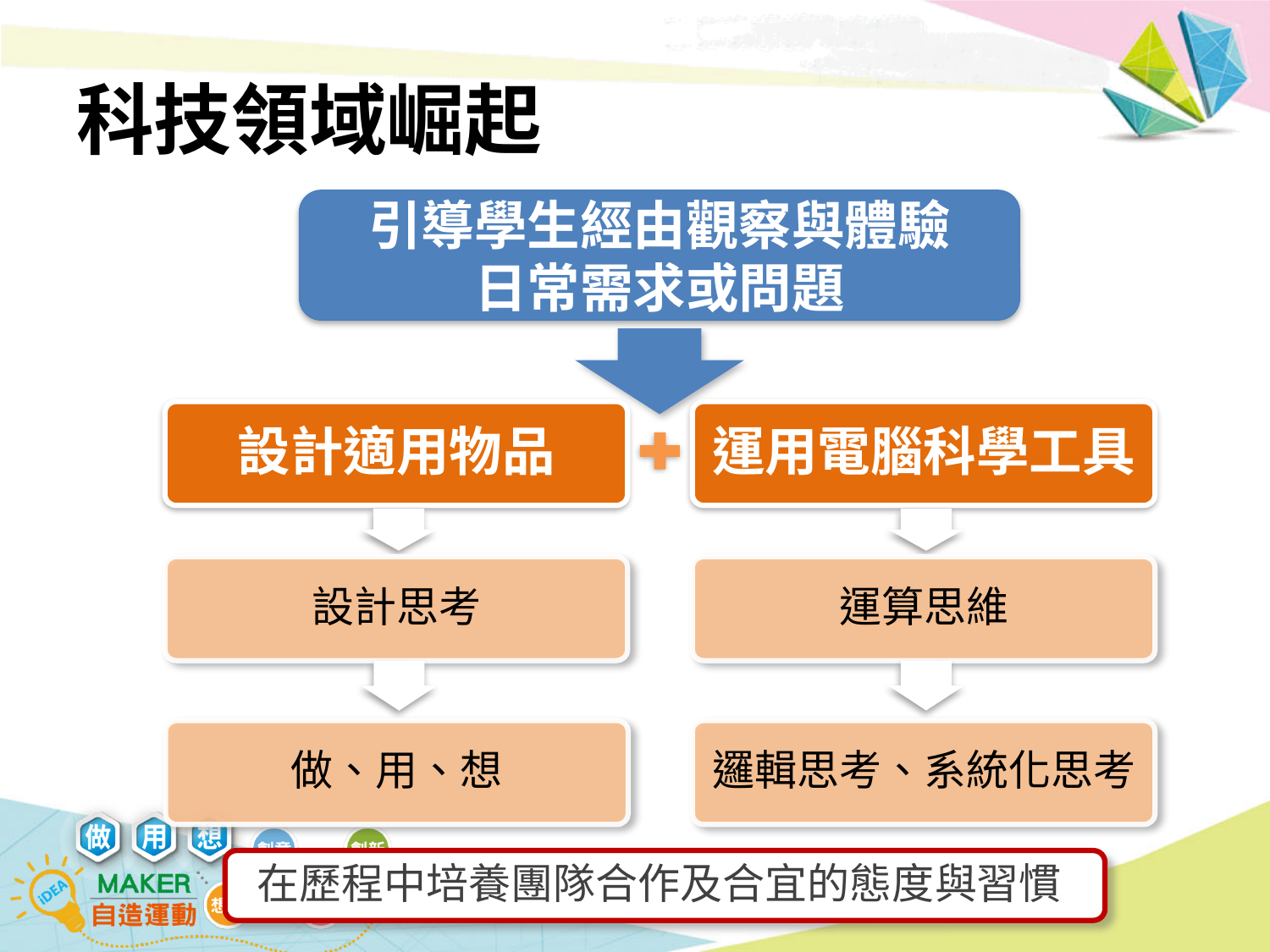

# 科技領域崛起
引導學生經由觀察與體驗
日常需求或問題

設計適用物品
運用電腦科學工具

設計思考
運算思維

做、用、想
邏輯思考、系統化思考

在歷程中培養團隊合作及合宜的態度與習慣